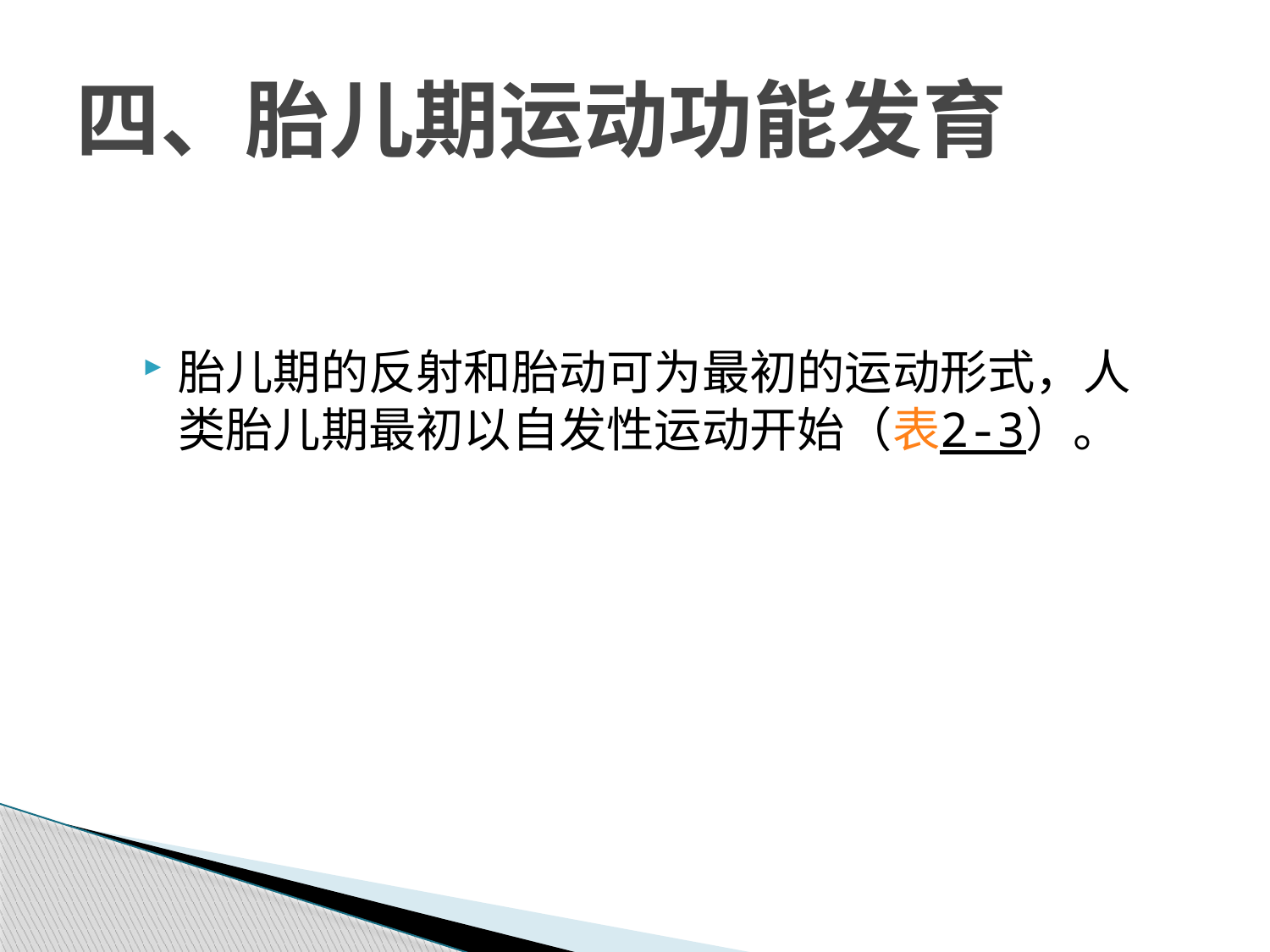

# 四、胎儿期运动功能发育
胎儿期的反射和胎动可为最初的运动形式，人类胎儿期最初以自发性运动开始（表2-3）。